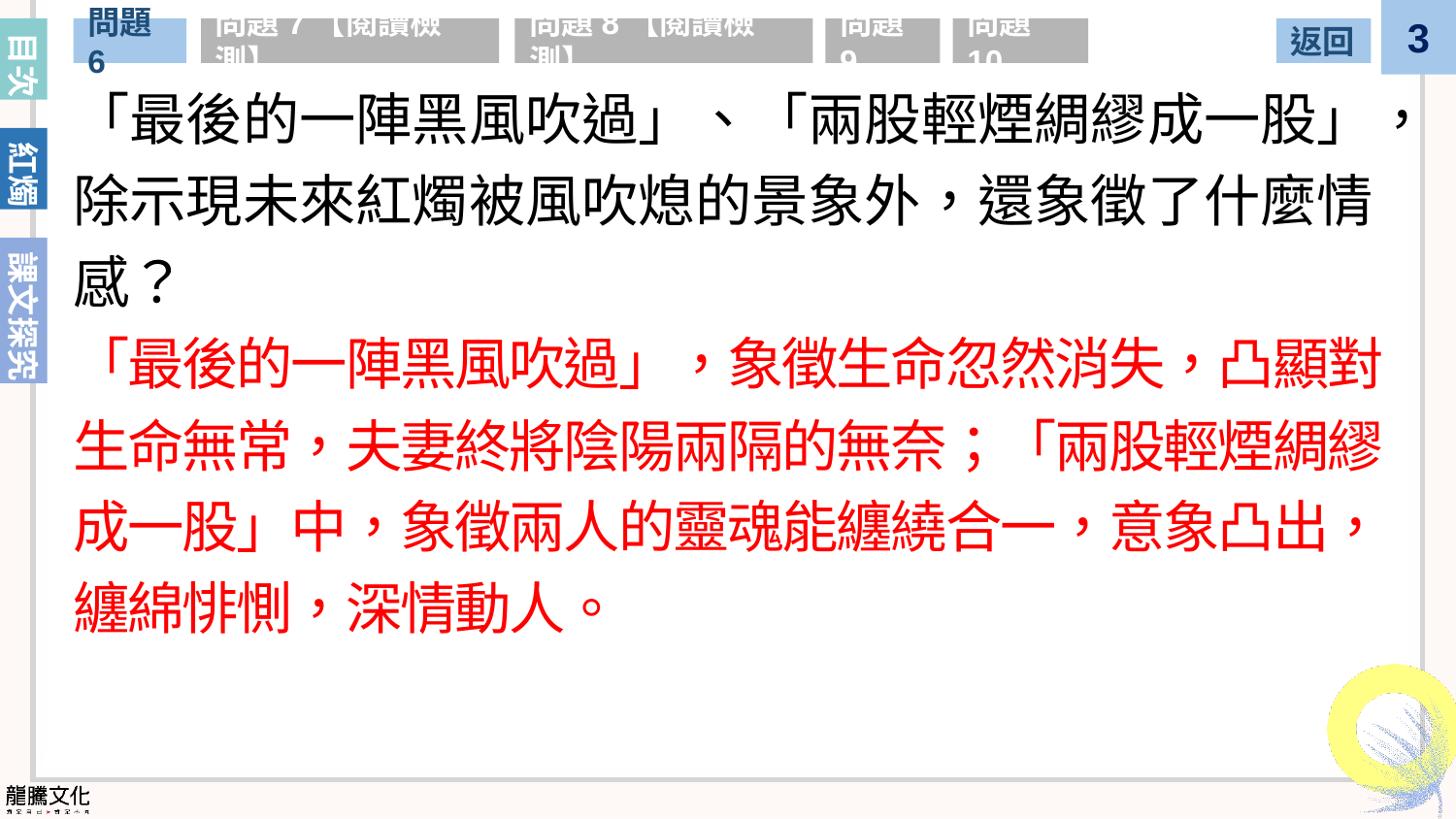

問題6
問題7【閱讀檢測】
問題8【閱讀檢測】
問題10
返回
問題9
「最後的一陣黑風吹過」、「兩股輕煙綢繆成一股」，除示現未來紅燭被風吹熄的景象外，還象徵了什麼情感？
「最後的一陣黑風吹過」，象徵生命忽然消失，凸顯對生命無常，夫妻終將陰陽兩隔的無奈；「兩股輕煙綢繆成一股」中，象徵兩人的靈魂能纏繞合一，意象凸出，纏綿悱惻，深情動人。